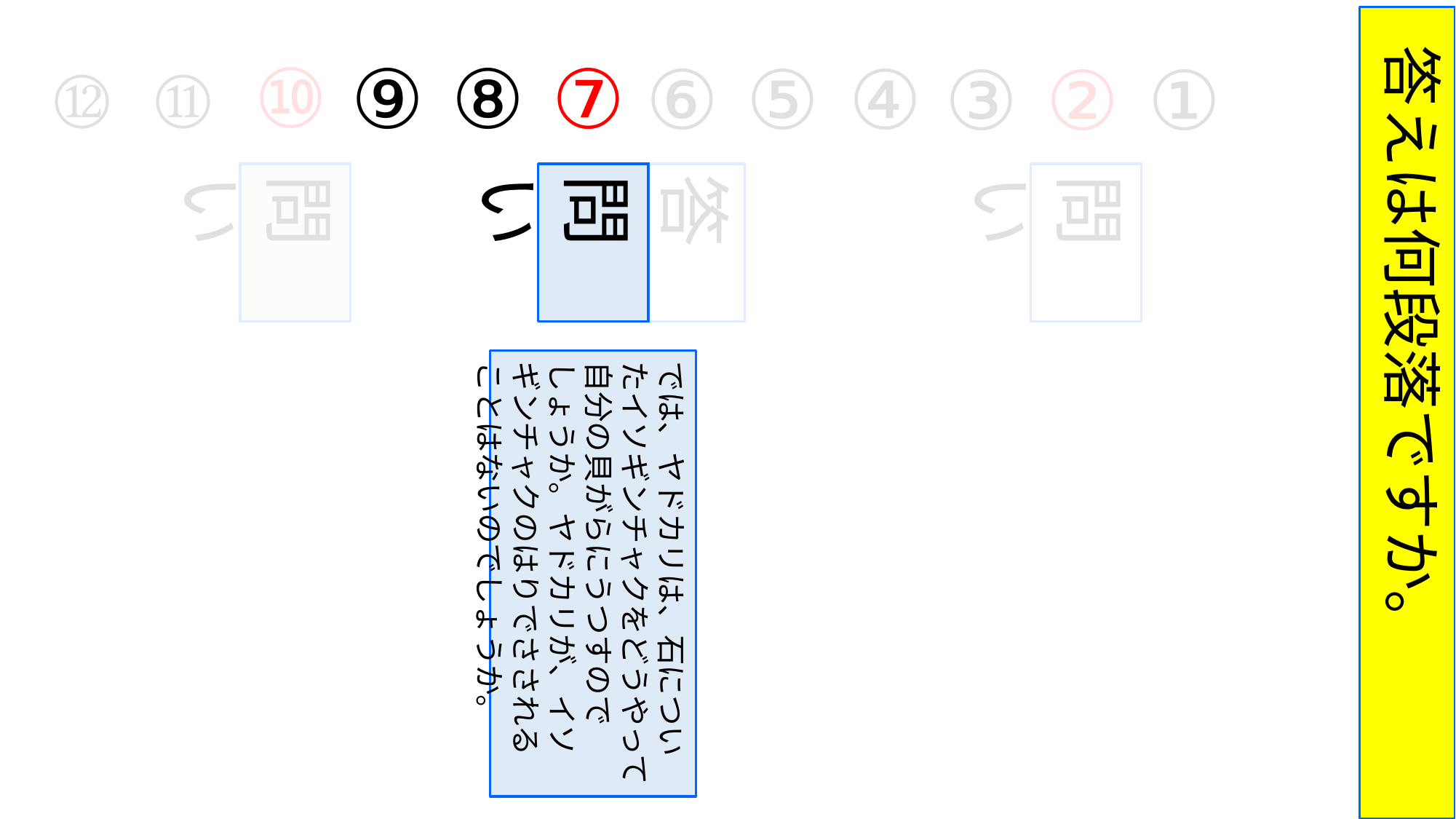

答えは何段落ですか。

⑫
⑪
⑩
⑨
⑧
⑦
⑥
⑤
④
③
②
①
問い
問い
答え
問い
では、ヤドカリは、石についたイソギンチャクをどうやって自分の貝がらにうつすのでしょうか。ヤドカリが、イソギンチャクのはりでさされることはないのでしょうか。